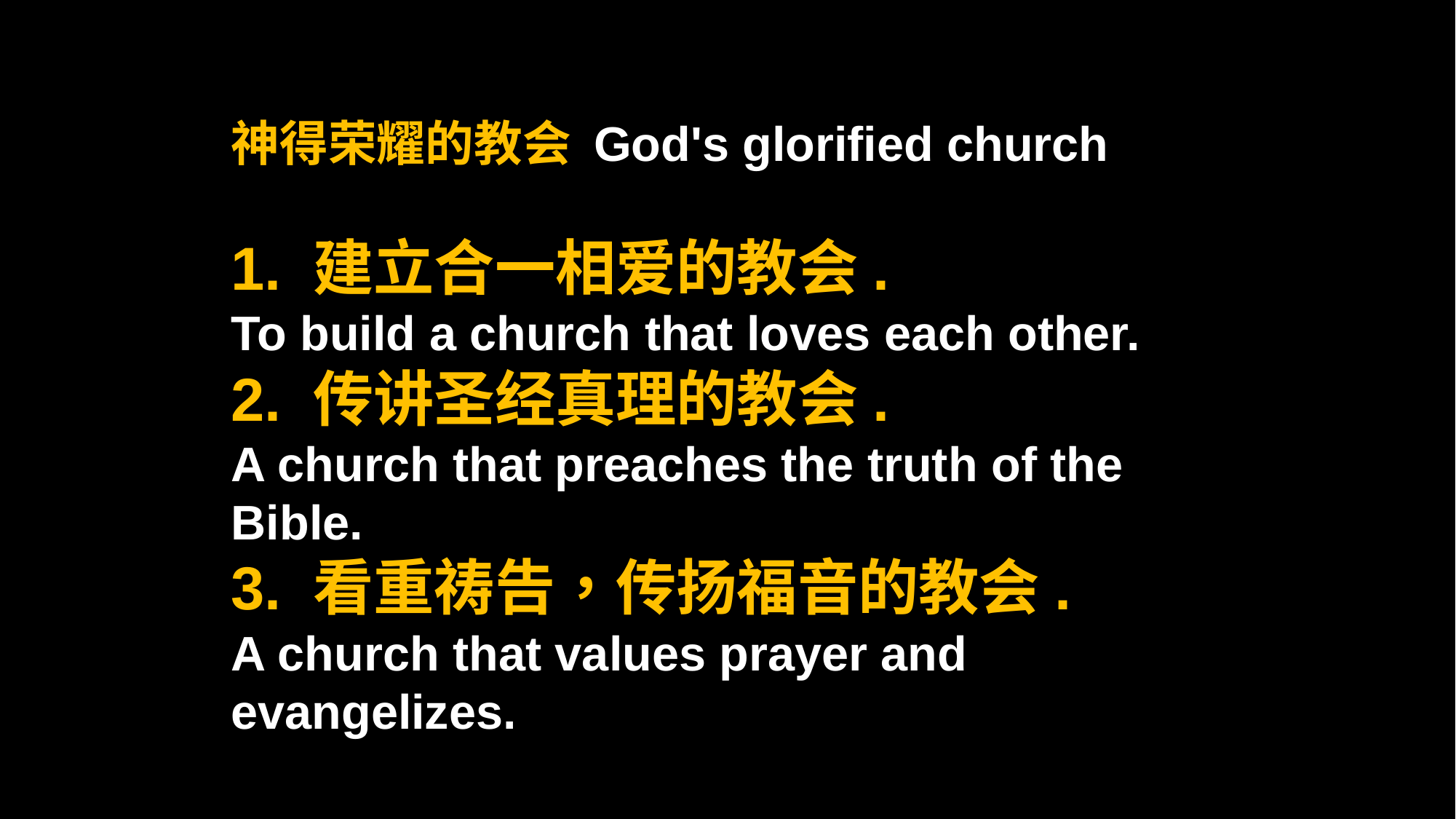

神得荣耀的教会 God's glorified church

1. 建立合一相爱的教会.
To build a church that loves each other.
2. 传讲圣经真理的教会.
A church that preaches the truth of the Bible.
3. 看重祷告，传扬福音的教会.
A church that values prayer and evangelizes.